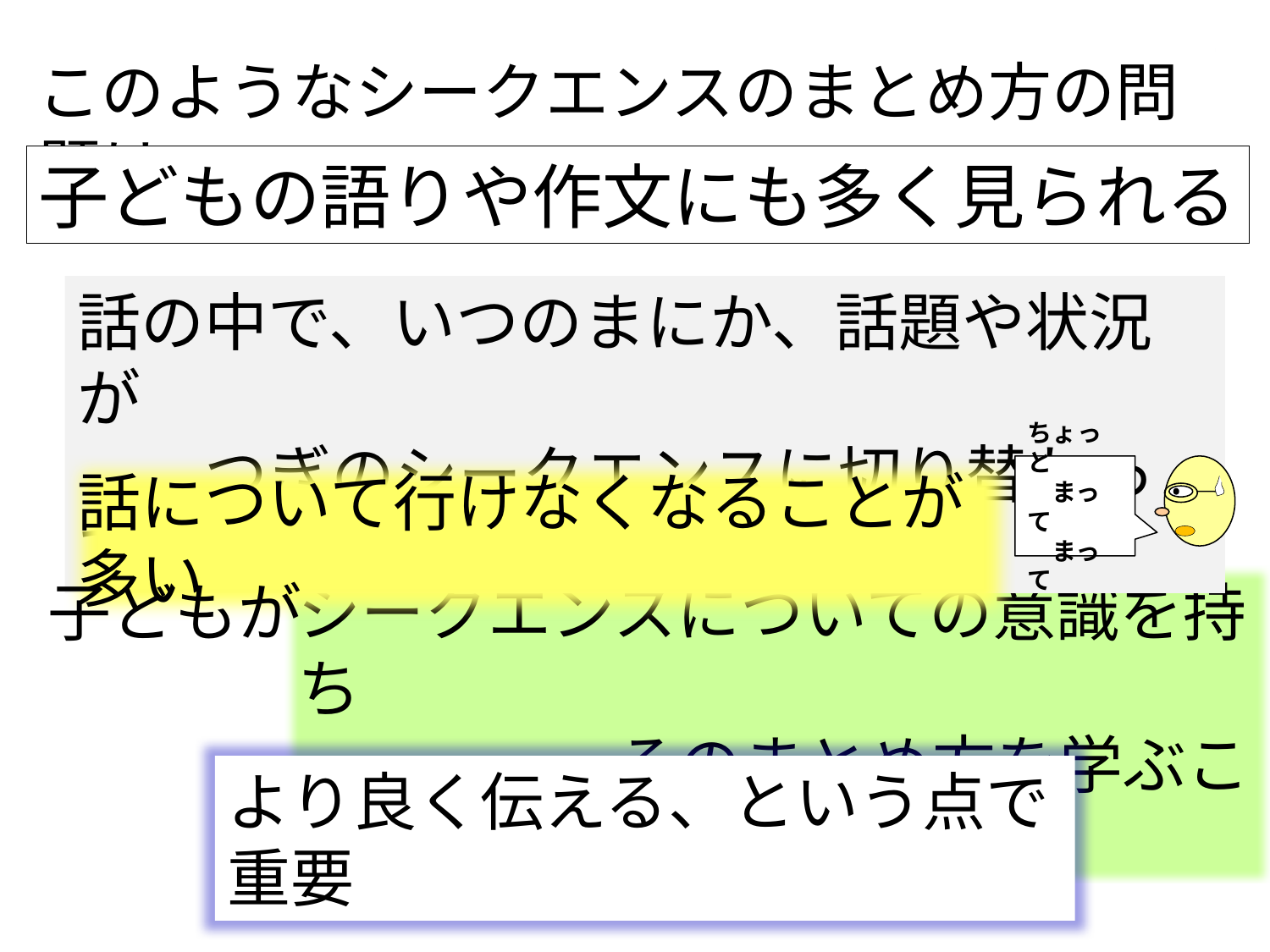

このようなシークエンスのまとめ方の問題は
子どもの語りや作文にも多く見られる
話の中で、いつのまにか、話題や状況が
　　つぎのシークエンスに切り替わっていて
話について行けなくなることが多い
ちょっと
　まって
　まって

子どもが
シークエンスについての意識を持ち
　　　　　そのまとめ方を学ぶことは
より良く伝える、という点で重要